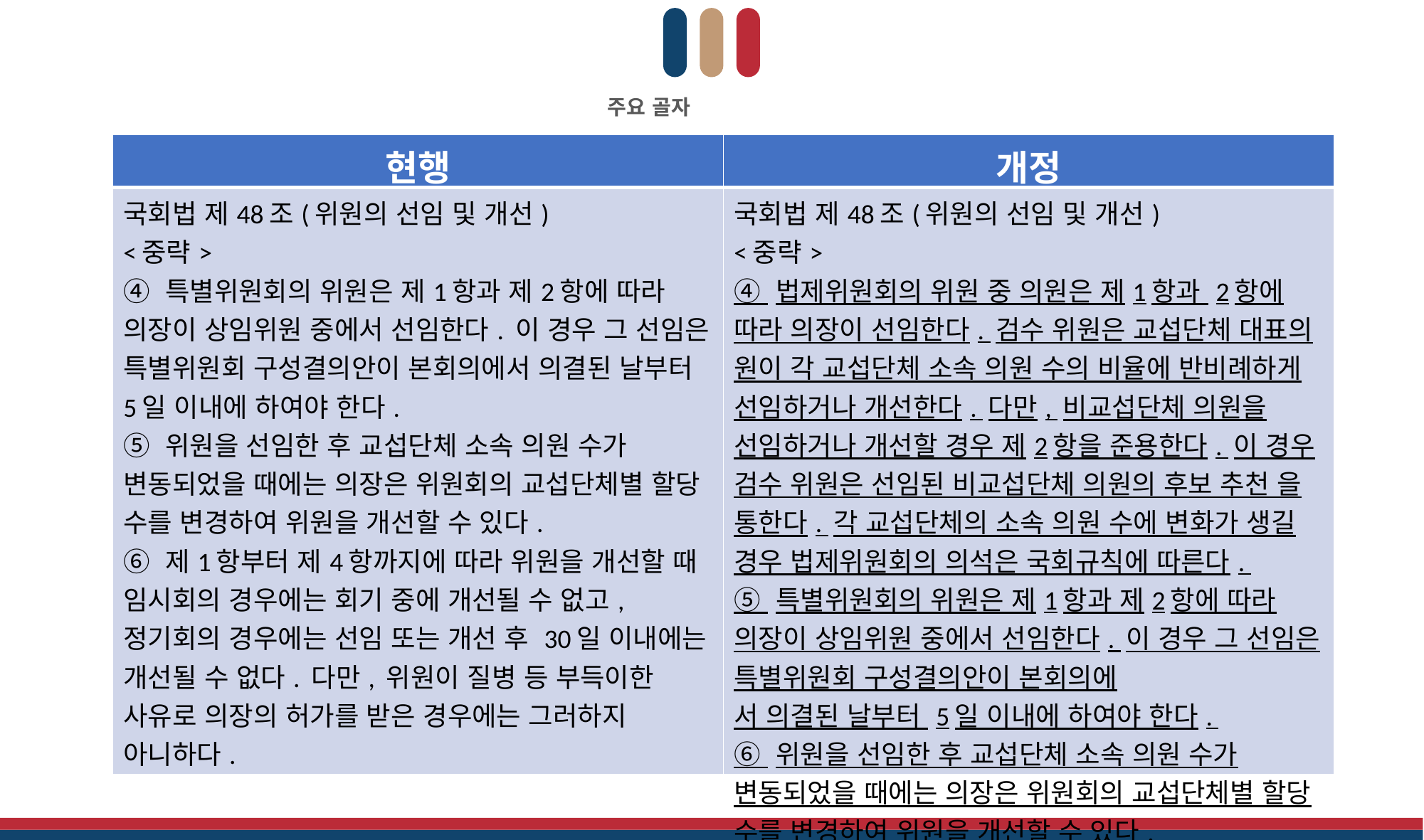

주요 골자

| 현행 | 개정 |
| --- | --- |
| 국회법 제48조(위원의 선임 및 개선) <중략> ④ 특별위원회의 위원은 제1항과 제2항에 따라 의장이 상임위원 중에서 선임한다. 이 경우 그 선임은 특별위원회 구성결의안이 본회의에서 의결된 날부터 5일 이내에 하여야 한다. ⑤ 위원을 선임한 후 교섭단체 소속 의원 수가 변동되었을 때에는 의장은 위원회의 교섭단체별 할당 수를 변경하여 위원을 개선할 수 있다. ⑥ 제1항부터 제4항까지에 따라 위원을 개선할 때 임시회의 경우에는 회기 중에 개선될 수 없고, 정기회의 경우에는 선임 또는 개선 후 30일 이내에는 개선될 수 없다. 다만, 위원이 질병 등 부득이한 사유로 의장의 허가를 받은 경우에는 그러하지 아니하다. | 국회법 제48조(위원의 선임 및 개선) <중략> ④ 법제위원회의 위원 중 의원은 제1항과 2항에 따라 의장이 선임한다. 검수 위원은 교섭단체 대표의 원이 각 교섭단체 소속 의원 수의 비율에 반비례하게 선임하거나 개선한다. 다만, 비교섭단체 의원을 선임하거나 개선할 경우 제2항을 준용한다. 이 경우 검수 위원은 선임된 비교섭단체 의원의 후보 추천 을 통한다. 각 교섭단체의 소속 의원 수에 변화가 생길 경우 법제위원회의 의석은 국회규칙에 따른다. ⑤ 특별위원회의 위원은 제1항과 제2항에 따라 의장이 상임위원 중에서 선임한다. 이 경우 그 선임은 특별위원회 구성결의안이 본회의에 서 의결된 날부터 5일 이내에 하여야 한다. ⑥ 위원을 선임한 후 교섭단체 소속 의원 수가 변동되었을 때에는 의장은 위원회의 교섭단체별 할당 수를 변경하여 위원을 개선할 수 있다. |